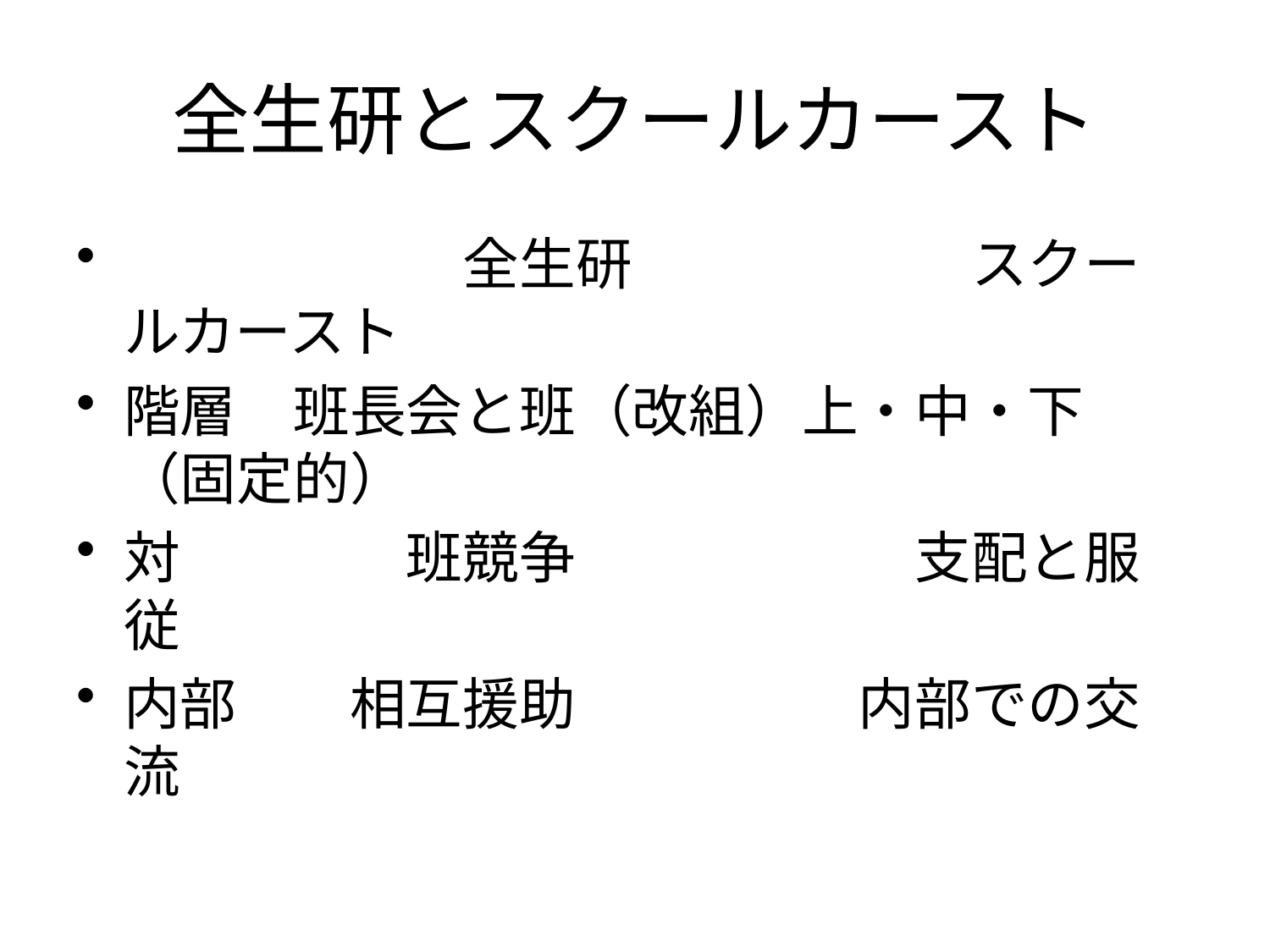

# 全生研とスクールカースト
　　　　　　全生研　　　　　　スクールカースト
階層　班長会と班（改組）上・中・下（固定的）
対　　　　班競争　　　　　　支配と服従
内部　　相互援助　　　　　内部での交流